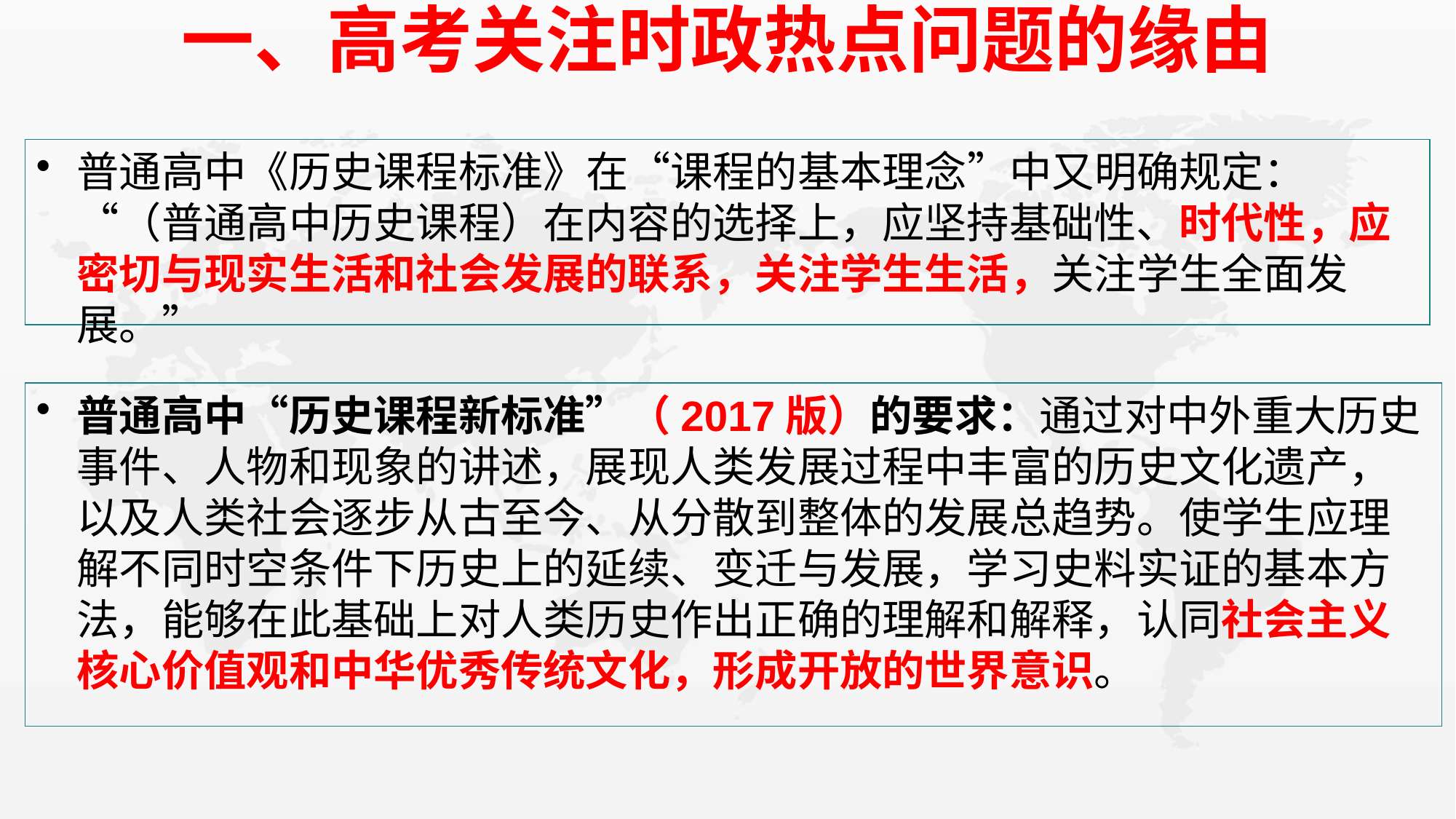

一、高考关注时政热点问题的缘由

普通高中《历史课程标准》在“课程的基本理念”中又明确规定：“（普通高中历史课程）在内容的选择上，应坚持基础性、时代性，应密切与现实生活和社会发展的联系，关注学生生活，关注学生全面发展。”

普通高中“历史课程新标准”（2017版）的要求：通过对中外重大历史事件、人物和现象的讲述，展现人类发展过程中丰富的历史文化遗产，以及人类社会逐步从古至今、从分散到整体的发展总趋势。使学生应理解不同时空条件下历史上的延续、变迁与发展，学习史料实证的基本方法，能够在此基础上对人类历史作出正确的理解和解释，认同社会主义核心价值观和中华优秀传统文化，形成开放的世界意识。